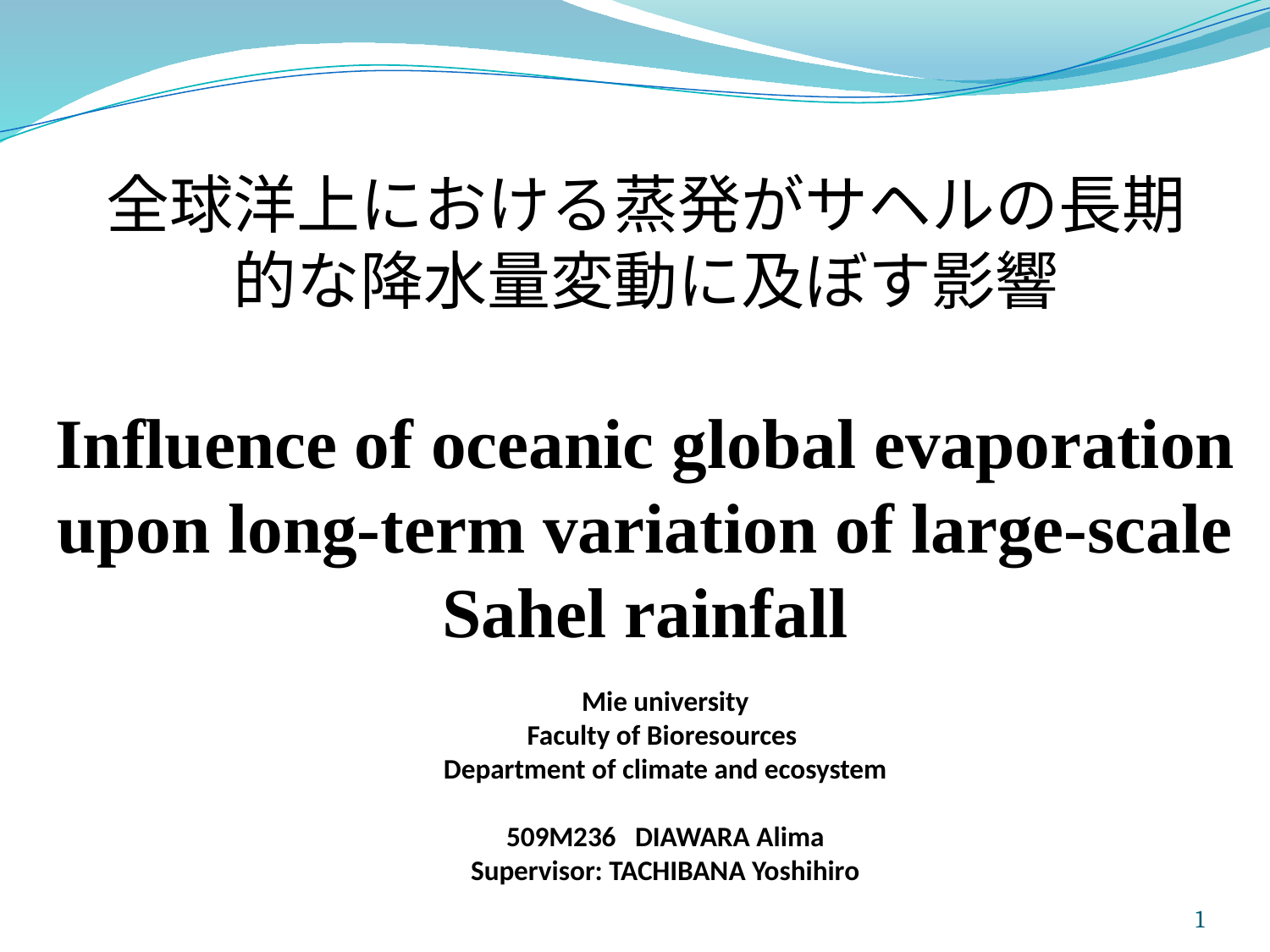

全球洋上における蒸発がサヘルの長期的な降水量変動に及ぼす影響

Influence of oceanic global evaporation upon long-term variation of large-scale Sahel rainfall
Mie university
Faculty of Bioresources
Department of climate and ecosystem

509M236   DIAWARA Alima
Supervisor: TACHIBANA Yoshihiro
1